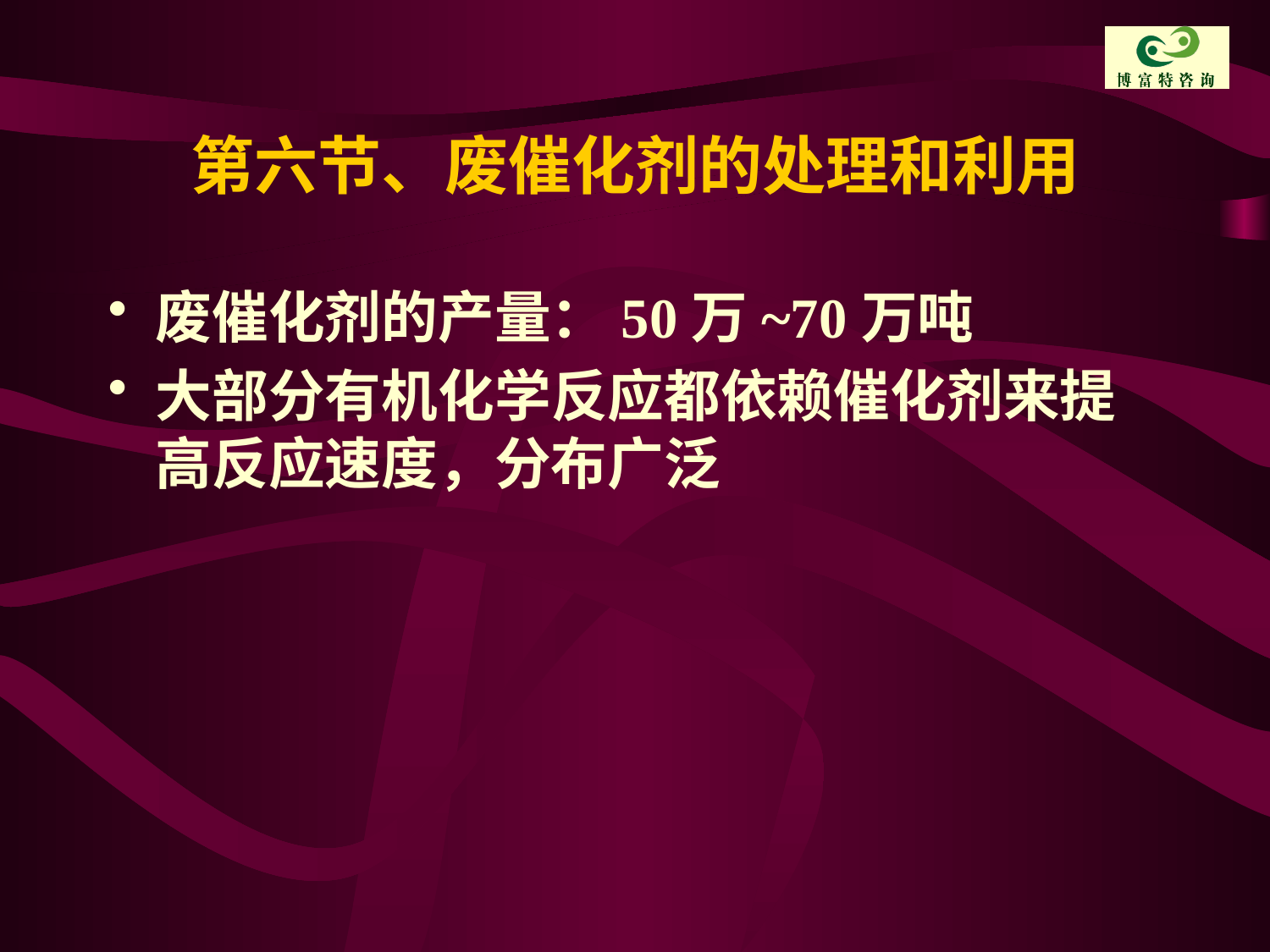

# 第六节、废催化剂的处理和利用
废催化剂的产量：50万~70万吨
大部分有机化学反应都依赖催化剂来提高反应速度，分布广泛